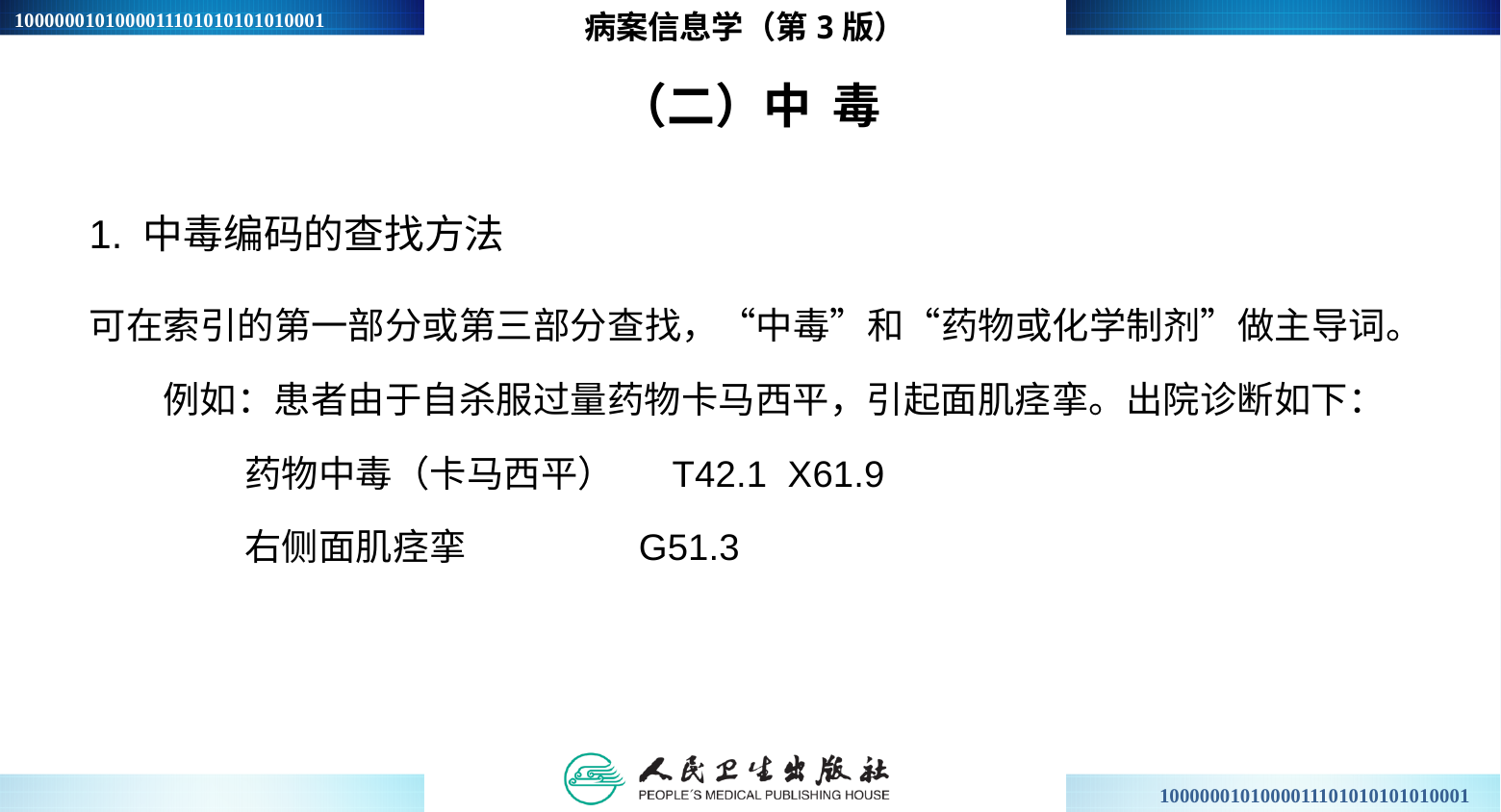

病案信息学（第3版）
# （二）中  毒
1. 中毒编码的查找方法

可在索引的第一部分或第三部分查找，“中毒”和“药物或化学制剂”做主导词。
        例如：患者由于自杀服过量药物卡马西平，引起面肌痉挛。出院诊断如下：
                  药物中毒（卡马西平）      T42.1  X61.9
                  右侧面肌痉挛                    G51.3